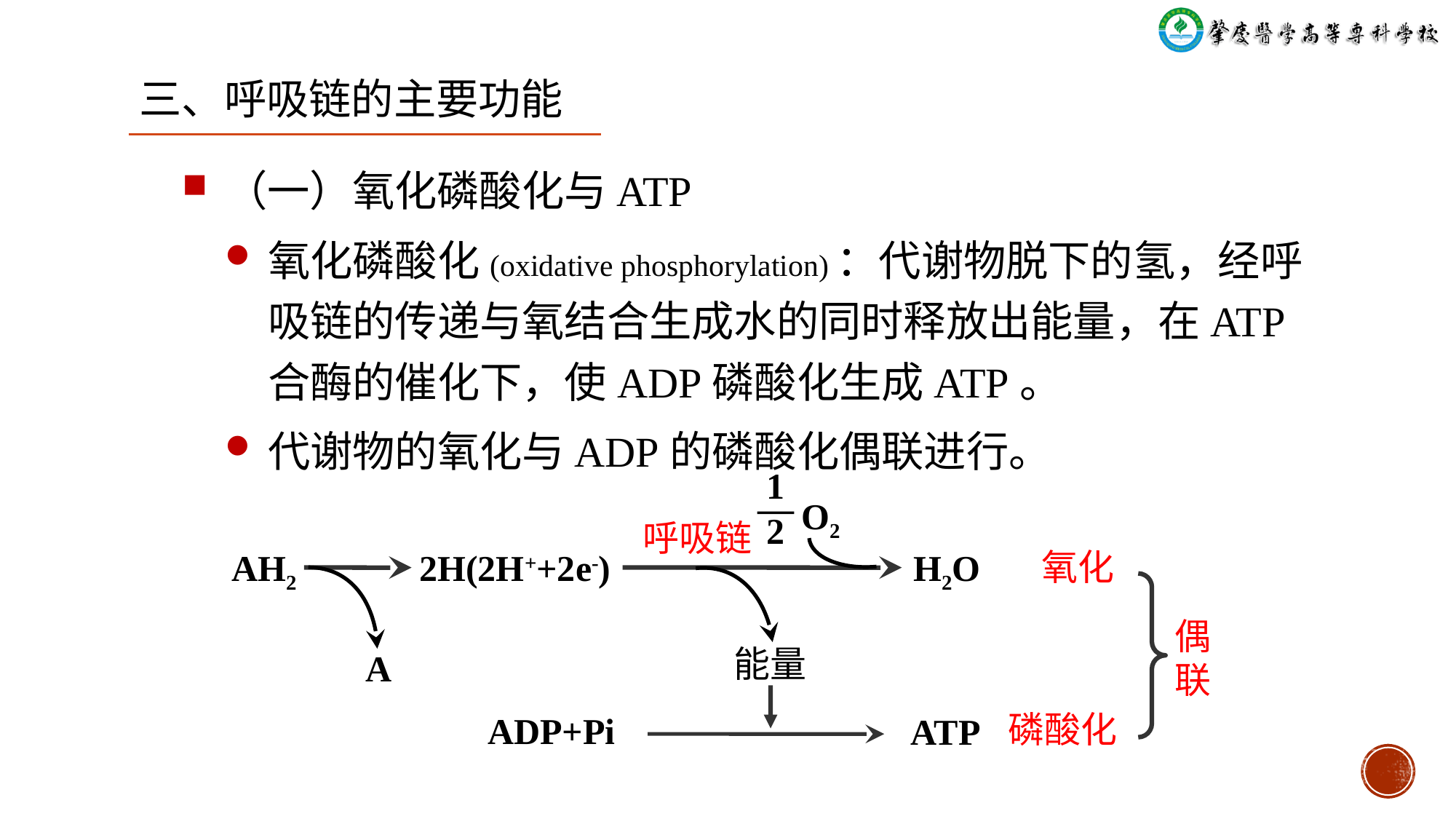

三、呼吸链的主要功能
（一）氧化磷酸化与ATP
氧化磷酸化(oxidative phosphorylation)：代谢物脱下的氢，经呼吸链的传递与氧结合生成水的同时释放出能量，在ATP合酶的催化下，使ADP磷酸化生成ATP。
代谢物的氧化与ADP的磷酸化偶联进行。
 1
—
 2
O2
呼吸链

氧化
AH2
2H(2H++2e-)
H2O

偶
联
能量
A

磷酸化
ADP+Pi
ATP